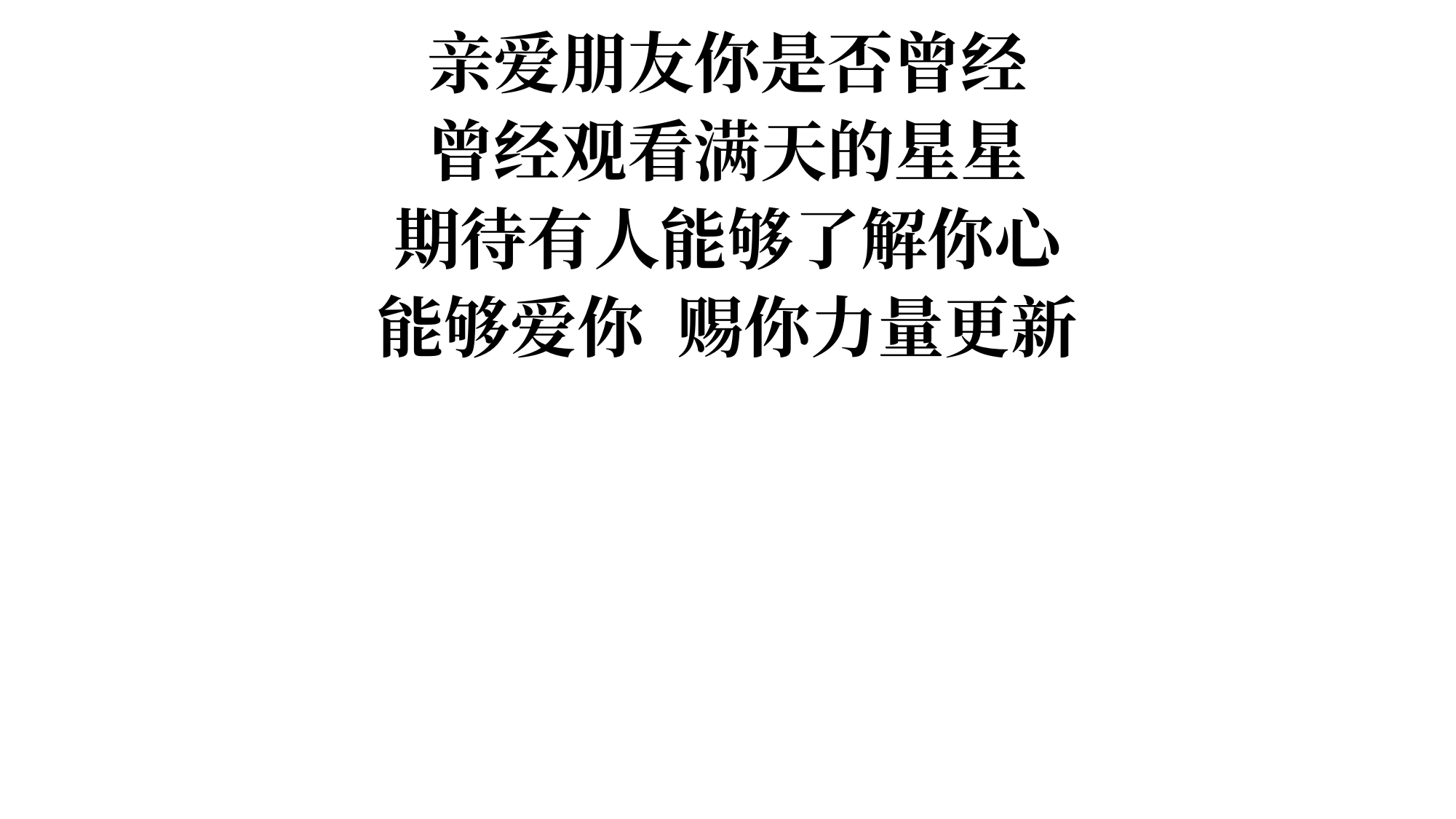

亲爱朋友你是否曾经
曾经观看满天的星星
期待有人能够了解你心
能够爱你  赐你力量更新